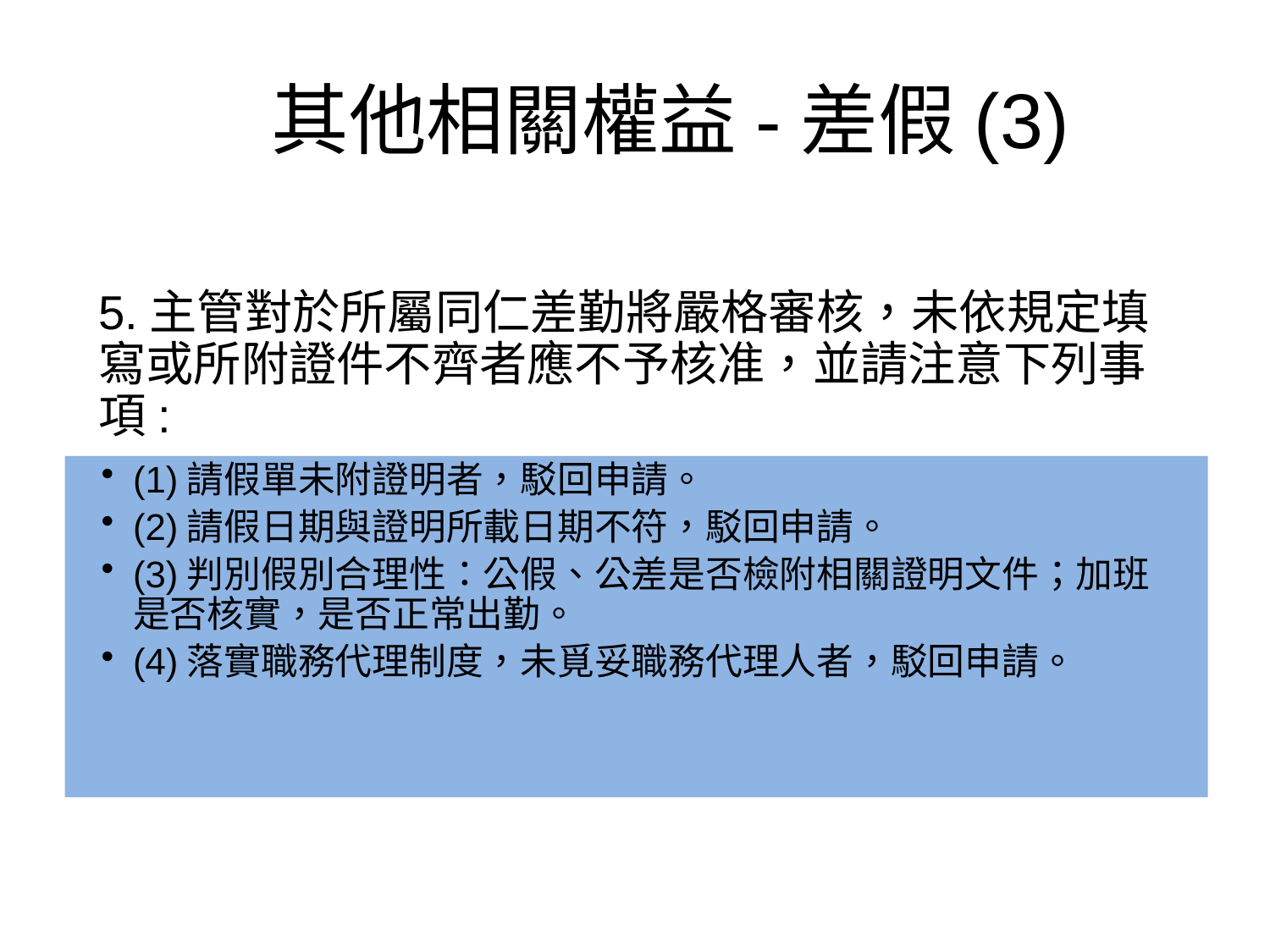

# 其他相關權益-差假(3)
5.主管對於所屬同仁差勤將嚴格審核，未依規定填寫或所附證件不齊者應不予核准，並請注意下列事項:
(1)請假單未附證明者，駁回申請。
(2)請假日期與證明所載日期不符，駁回申請。
(3)判別假別合理性：公假、公差是否檢附相關證明文件；加班是否核實，是否正常出勤。
(4)落實職務代理制度，未覓妥職務代理人者，駁回申請。